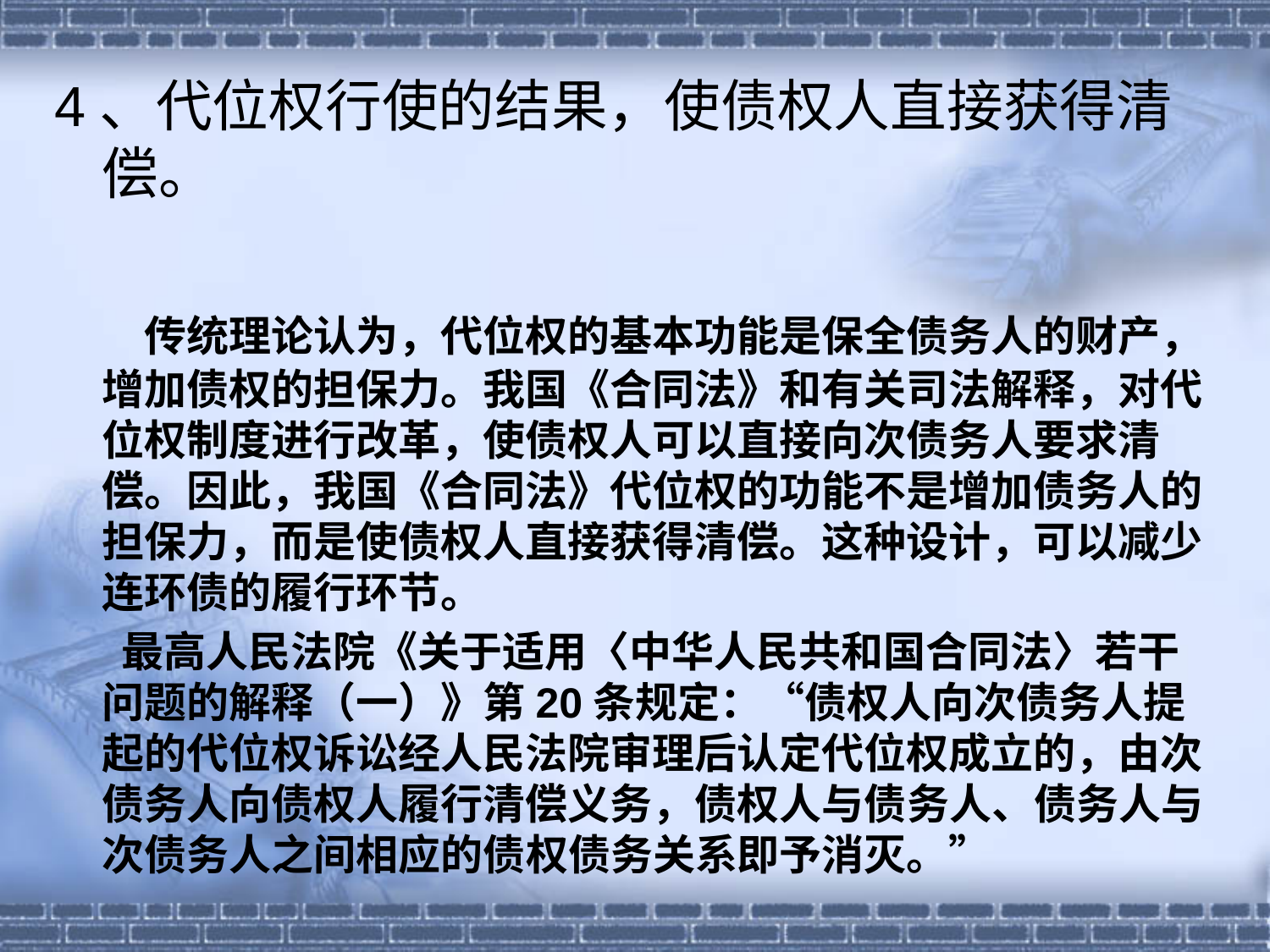

4、代位权行使的结果，使债权人直接获得清偿。

      传统理论认为，代位权的基本功能是保全债务人的财产，增加债权的担保力。我国《合同法》和有关司法解释，对代位权制度进行改革，使债权人可以直接向次债务人要求清偿。因此，我国《合同法》代位权的功能不是增加债务人的担保力，而是使债权人直接获得清偿。这种设计，可以减少连环债的履行环节。
      最高人民法院《关于适用〈中华人民共和国合同法〉若干问题的解释（一）》第20条规定：“债权人向次债务人提起的代位权诉讼经人民法院审理后认定代位权成立的，由次债务人向债权人履行清偿义务，债权人与债务人、债务人与次债务人之间相应的债权债务关系即予消灭。”